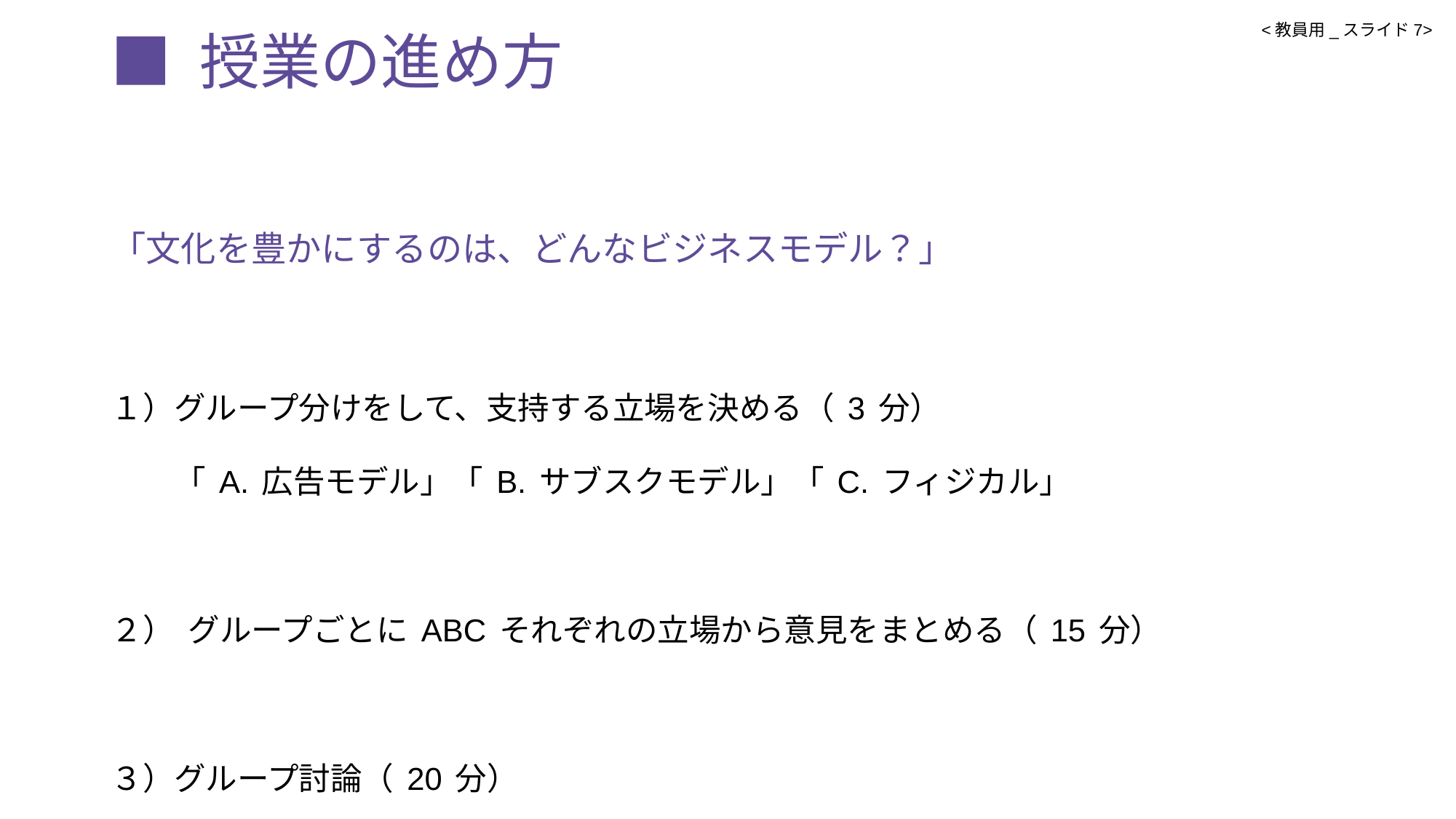

# ■ 授業の進め方
<教員用_スライド7>
「文化を豊かにするのは、どんなビジネスモデル？」

１）グループ分けをして、支持する立場を決める（3分）
　　「A.広告モデル」「B.サブスクモデル」「C.フィジカル」

２）  グループごとにABCそれぞれの立場から意見をまとめる（15分）

３）グループ討論（20分）

４）まとめ（10分）